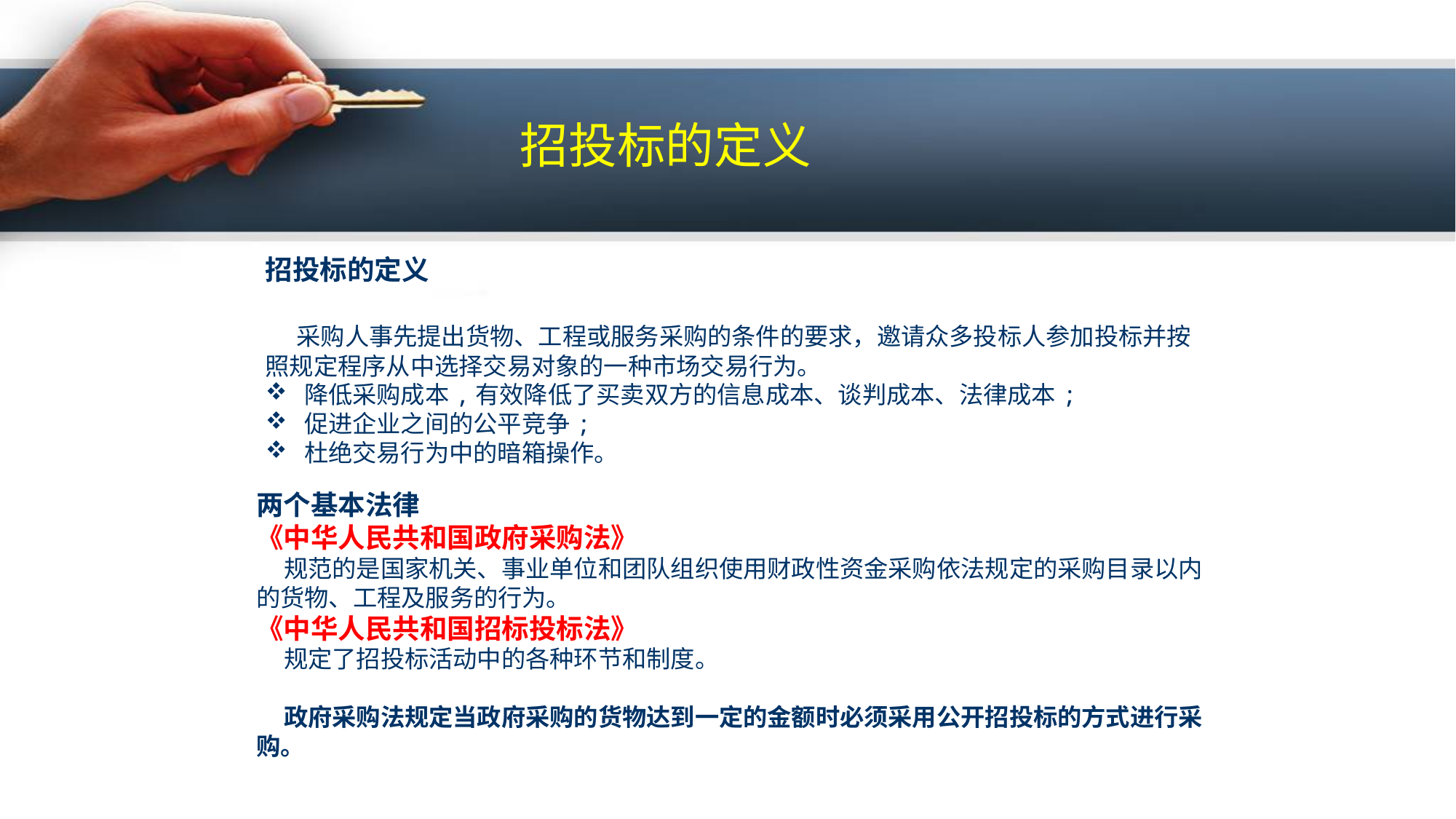

招投标的定义
招投标的定义

    采购人事先提出货物、工程或服务采购的条件的要求，邀请众多投标人参加投标并按照规定程序从中选择交易对象的一种市场交易行为。
  降低采购成本,有效降低了买卖双方的信息成本、谈判成本、法律成本;
  促进企业之间的公平竞争;
  杜绝交易行为中的暗箱操作。
两个基本法律
《中华人民共和国政府采购法》
    规范的是国家机关、事业单位和团队组织使用财政性资金采购依法规定的采购目录以内的货物、工程及服务的行为。
《中华人民共和国招标投标法》
    规定了招投标活动中的各种环节和制度。

    政府采购法规定当政府采购的货物达到一定的金额时必须采用公开招投标的方式进行采购。